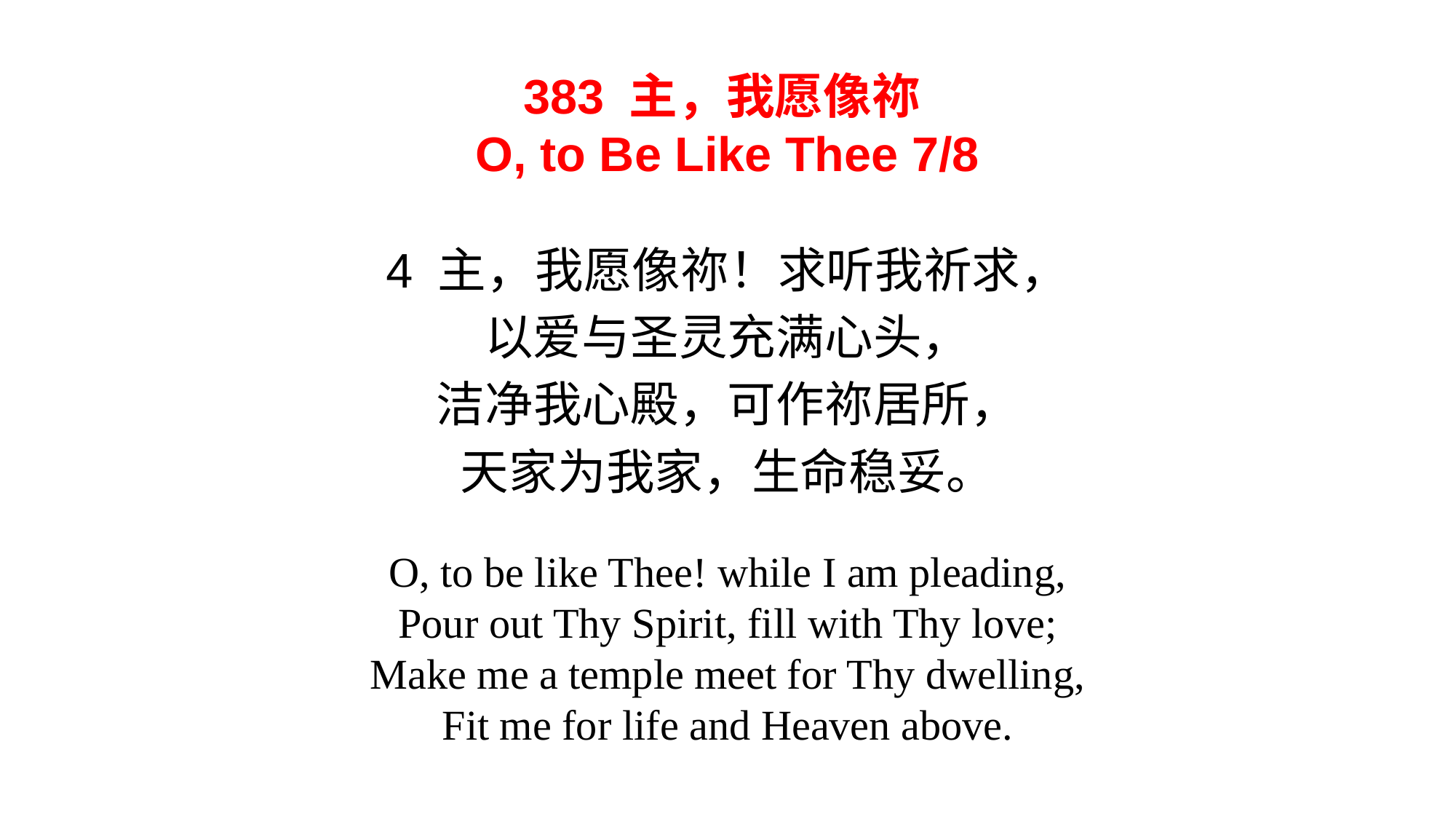

383 主，我愿像祢
O, to Be Like Thee 7/8
4 主，我愿像祢！求听我祈求，
以爱与圣灵充满心头，
洁净我心殿，可作祢居所，
天家为我家，生命稳妥。

O, to be like Thee! while I am pleading,
Pour out Thy Spirit, fill with Thy love;
Make me a temple meet for Thy dwelling,
Fit me for life and Heaven above.